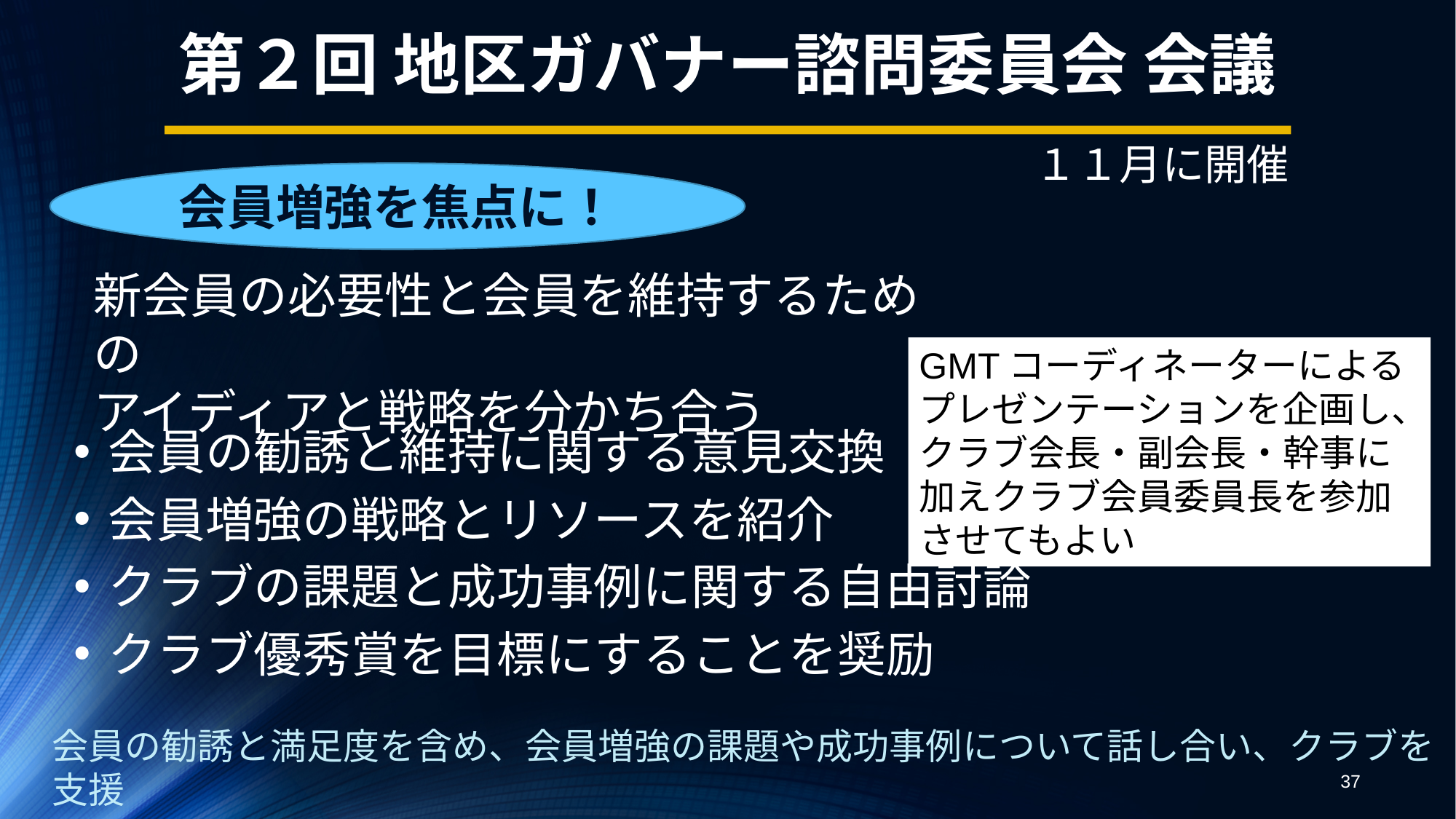

第２回 地区ガバナー諮問委員会 会議

１１月に開催
会員増強を焦点に！
新会員の必要性と会員を維持するための
アイディアと戦略を分かち合う
GMTコーディネーターによるプレゼンテーションを企画し、クラブ会長・副会長・幹事に加えクラブ会員委員長を参加させてもよい
会員の勧誘と維持に関する意見交換
会員増強の戦略とリソースを紹介
クラブの課題と成功事例に関する自由討論
クラブ優秀賞を目標にすることを奨励
会員の勧誘と満足度を含め、会員増強の課題や成功事例について話し合い、クラブを支援
37